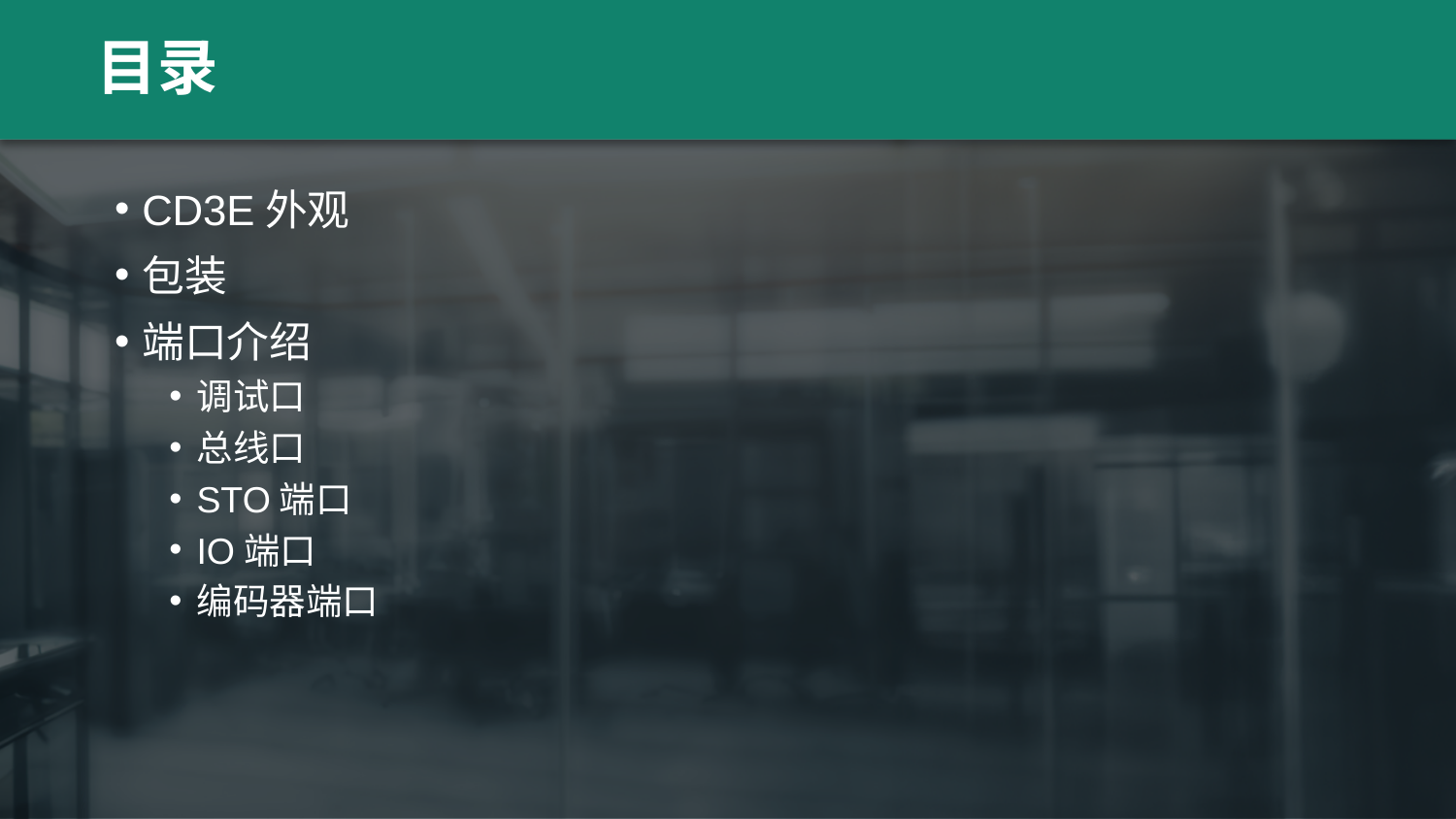

目录
CD3E外观
包装
端口介绍
调试口
总线口
STO端口
IO端口
编码器端口